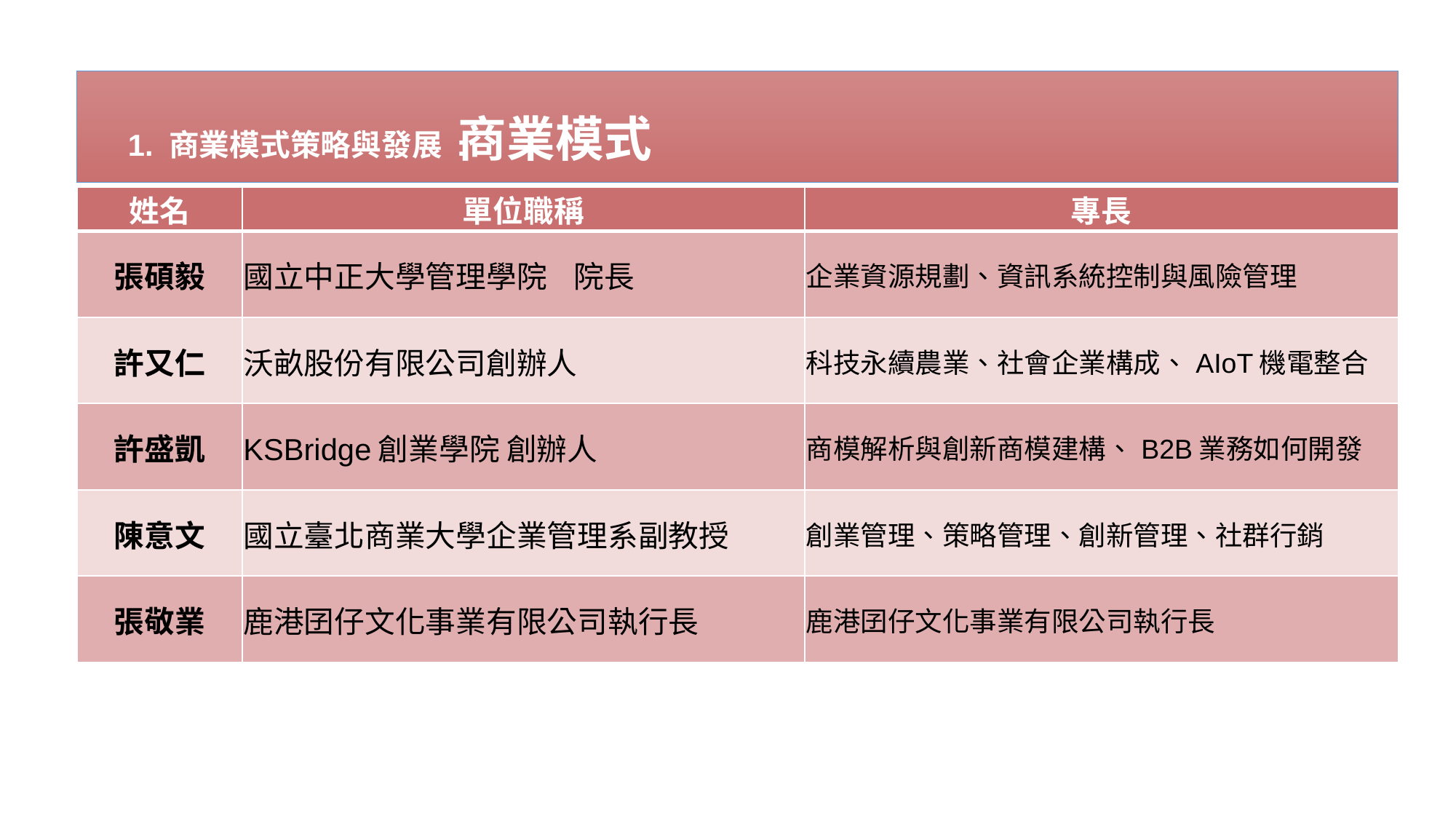

商業模式
1. 商業模式策略與發展 :
| 姓名 | 單位職稱 | 專長 |
| --- | --- | --- |
| 張碩毅 | 國立中正大學管理學院    院長 | 企業資源規劃、資訊系統控制與風險管理 |
| 許又仁 | 沃畝股份有限公司創辦人 | 科技永續農業、社會企業構成、AIoT機電整合 |
| 許盛凱 | KSBridge創業學院 創辦人 | 商模解析與創新商模建構、B2B業務如何開發 |
| 陳意文 | 國立臺北商業大學企業管理系副教授 | 創業管理、策略管理、創新管理、社群行銷 |
| 張敬業 | 鹿港囝仔文化事業有限公司執行長 | 鹿港囝仔文化事業有限公司執行長 |